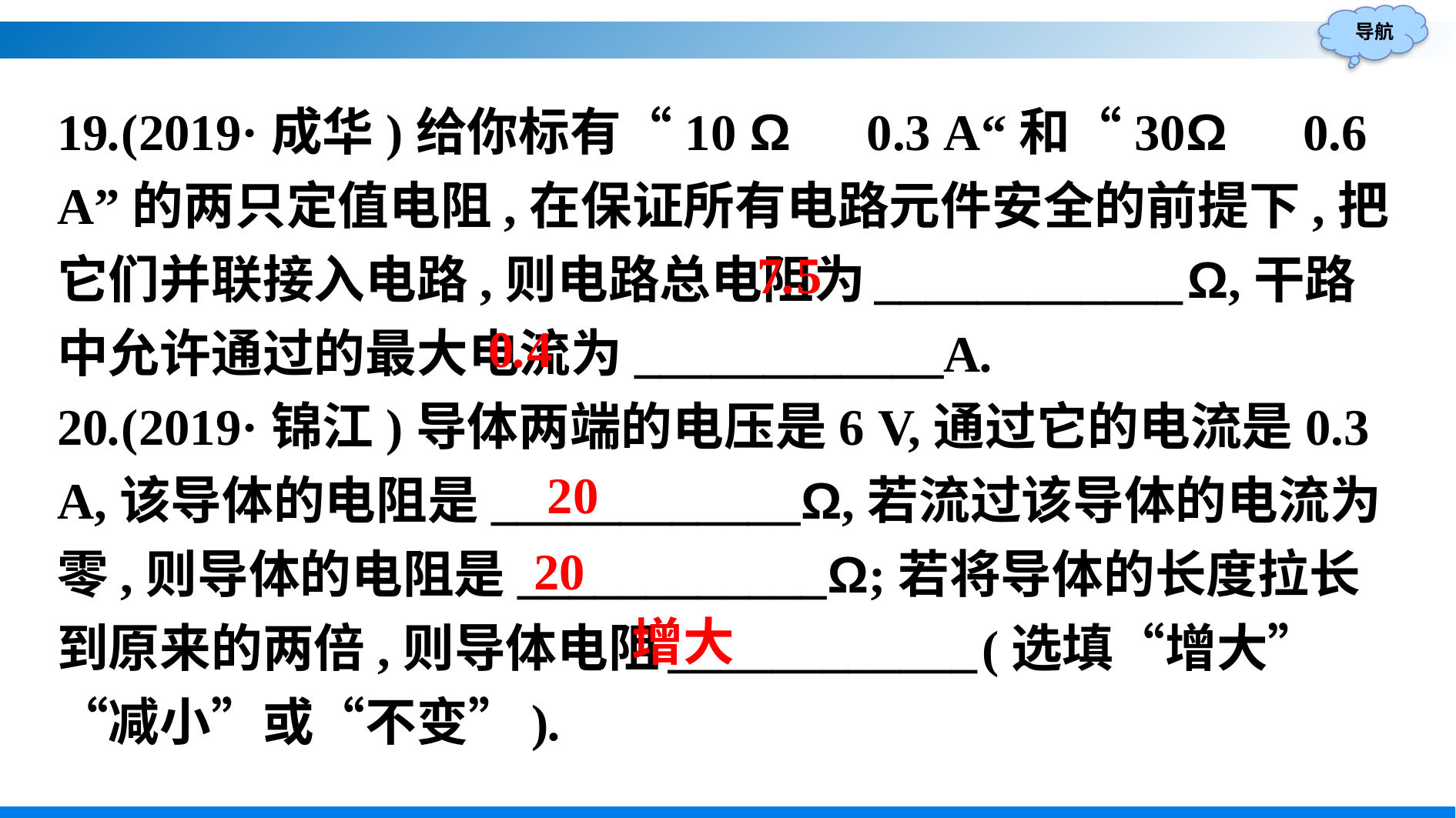

19.(2019·成华)给你标有“10 Ω　0.3 A“和“30Ω　0.6 A”的两只定值电阻,在保证所有电路元件安全的前提下,把它们并联接入电路,则电路总电阻为____________Ω,干路中允许通过的最大电流为____________A.
20.(2019·锦江)导体两端的电压是6 V,通过它的电流是0.3 A,该导体的电阻是____________Ω,若流过该导体的电流为零,则导体的电阻是____________Ω;若将导体的长度拉长到原来的两倍,则导体电阻____________(选填“增大”“减小”或“不变”).
7.5
0.4
20
20
增大